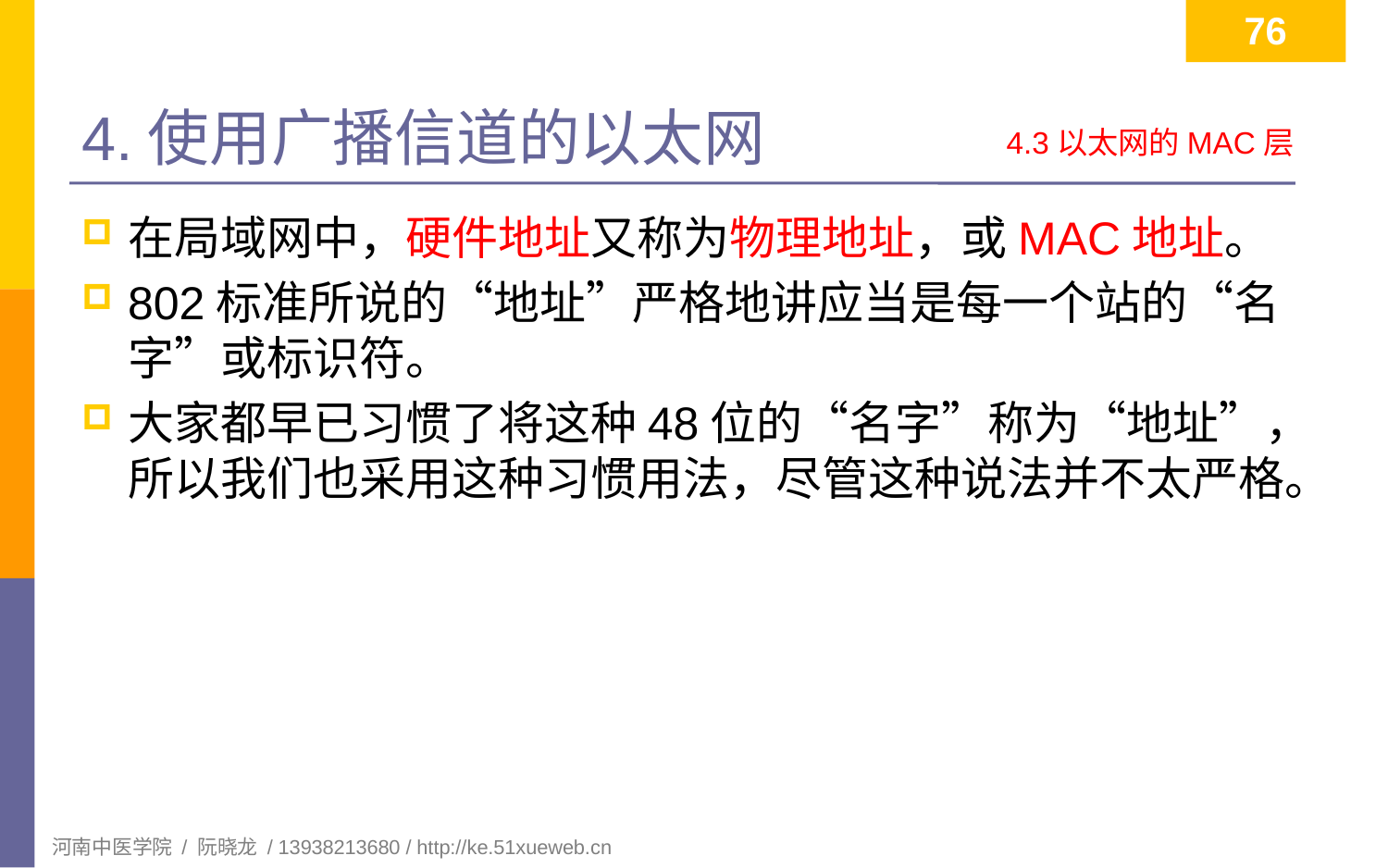

76
# 4.使用广播信道的以太网
4.3以太网的MAC层
在局域网中，硬件地址又称为物理地址，或MAC地址。
802标准所说的“地址”严格地讲应当是每一个站的“名字”或标识符。
大家都早已习惯了将这种48位的“名字”称为“地址”，所以我们也采用这种习惯用法，尽管这种说法并不太严格。